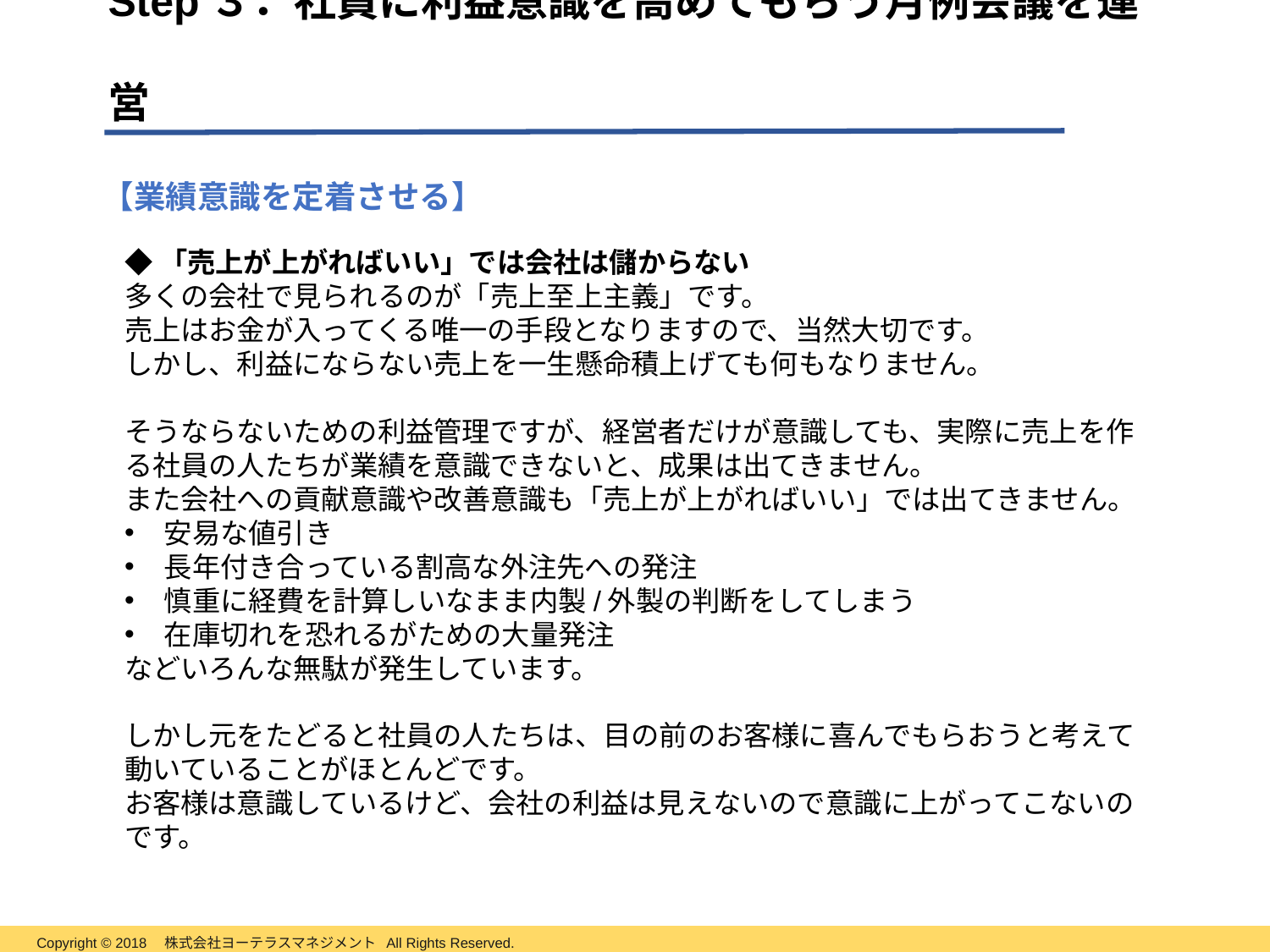

# Step３．社員に利益意識を高めてもらう月例会議を運営

【業績意識を定着させる】
◆「売上が上がればいい」では会社は儲からない
多くの会社で見られるのが「売上至上主義」です。
売上はお金が入ってくる唯一の手段となりますので、当然大切です。
しかし、利益にならない売上を一生懸命積上げても何もなりません。

そうならないための利益管理ですが、経営者だけが意識しても、実際に売上を作る社員の人たちが業績を意識できないと、成果は出てきません。
また会社への貢献意識や改善意識も「売上が上がればいい」では出てきません。
安易な値引き
長年付き合っている割高な外注先への発注
慎重に経費を計算しいなまま内製/外製の判断をしてしまう
在庫切れを恐れるがための大量発注
などいろんな無駄が発生しています。

しかし元をたどると社員の人たちは、目の前のお客様に喜んでもらおうと考えて動いていることがほとんどです。
お客様は意識しているけど、会社の利益は見えないので意識に上がってこないのです。